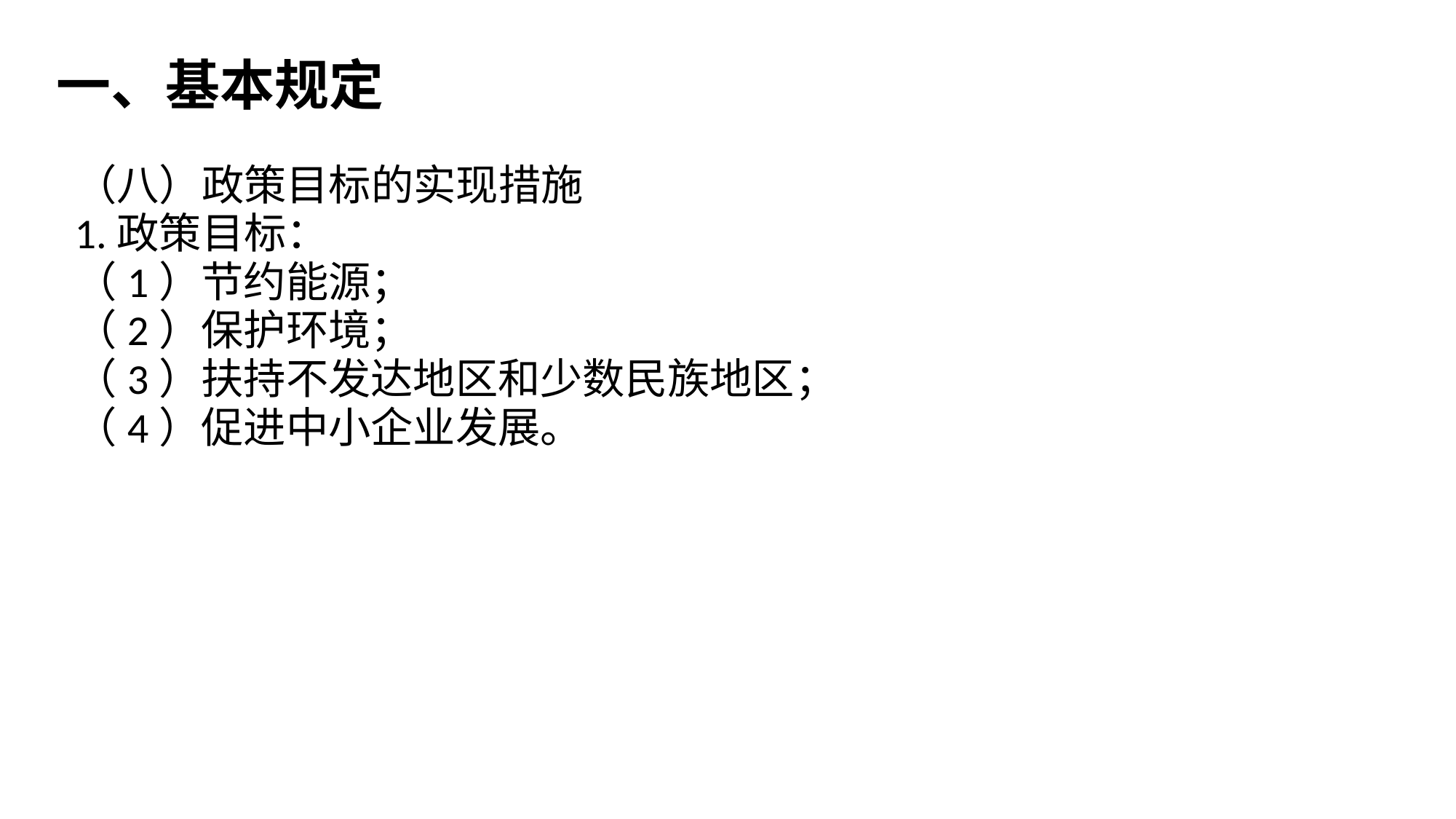

一、基本规定
（八）政策目标的实现措施
1.政策目标：
（1）节约能源；
（2）保护环境；
（3）扶持不发达地区和少数民族地区；
（4）促进中小企业发展。